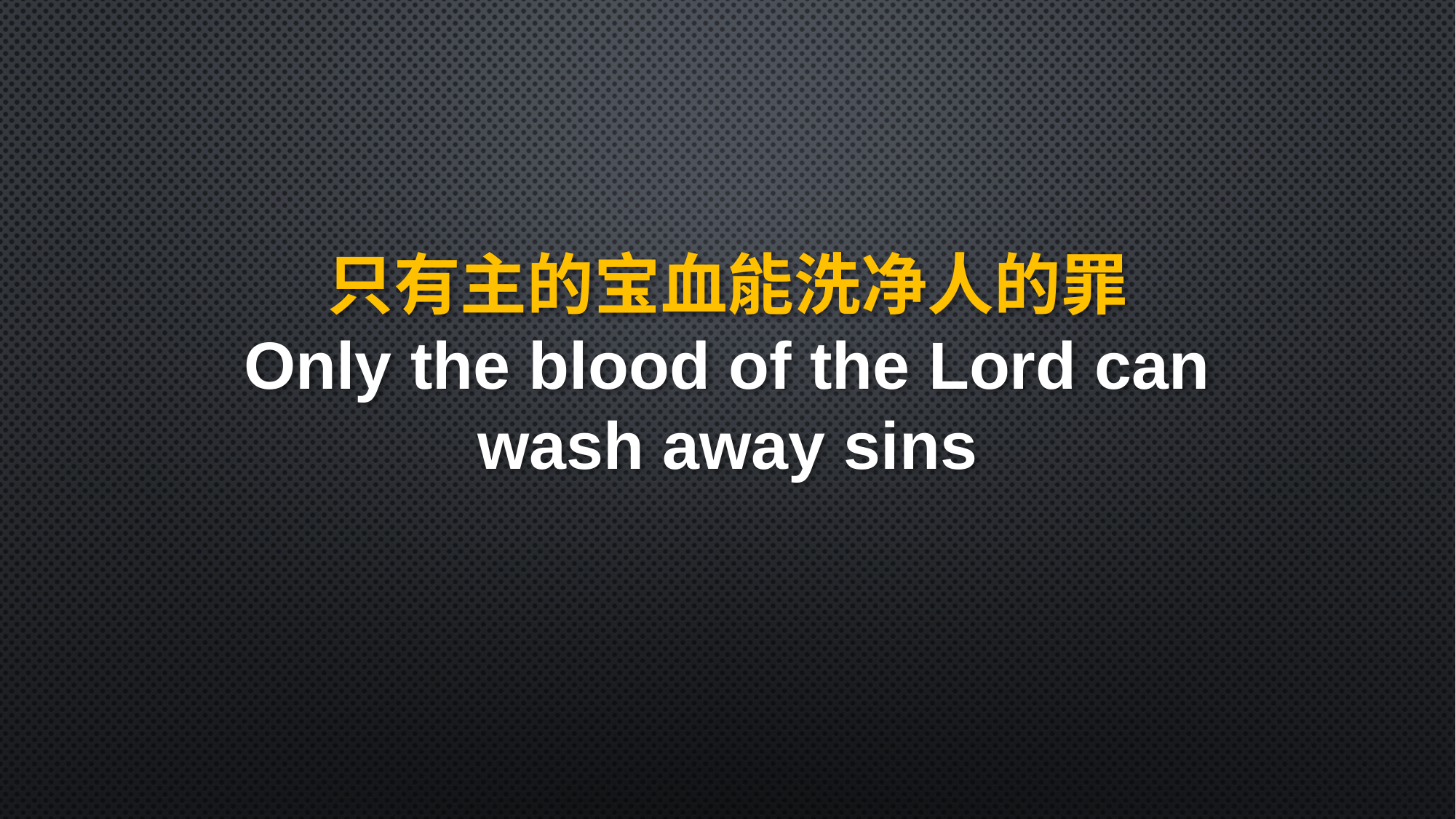

只有主的宝血能洗净人的罪
Only the blood of the Lord can wash away sins